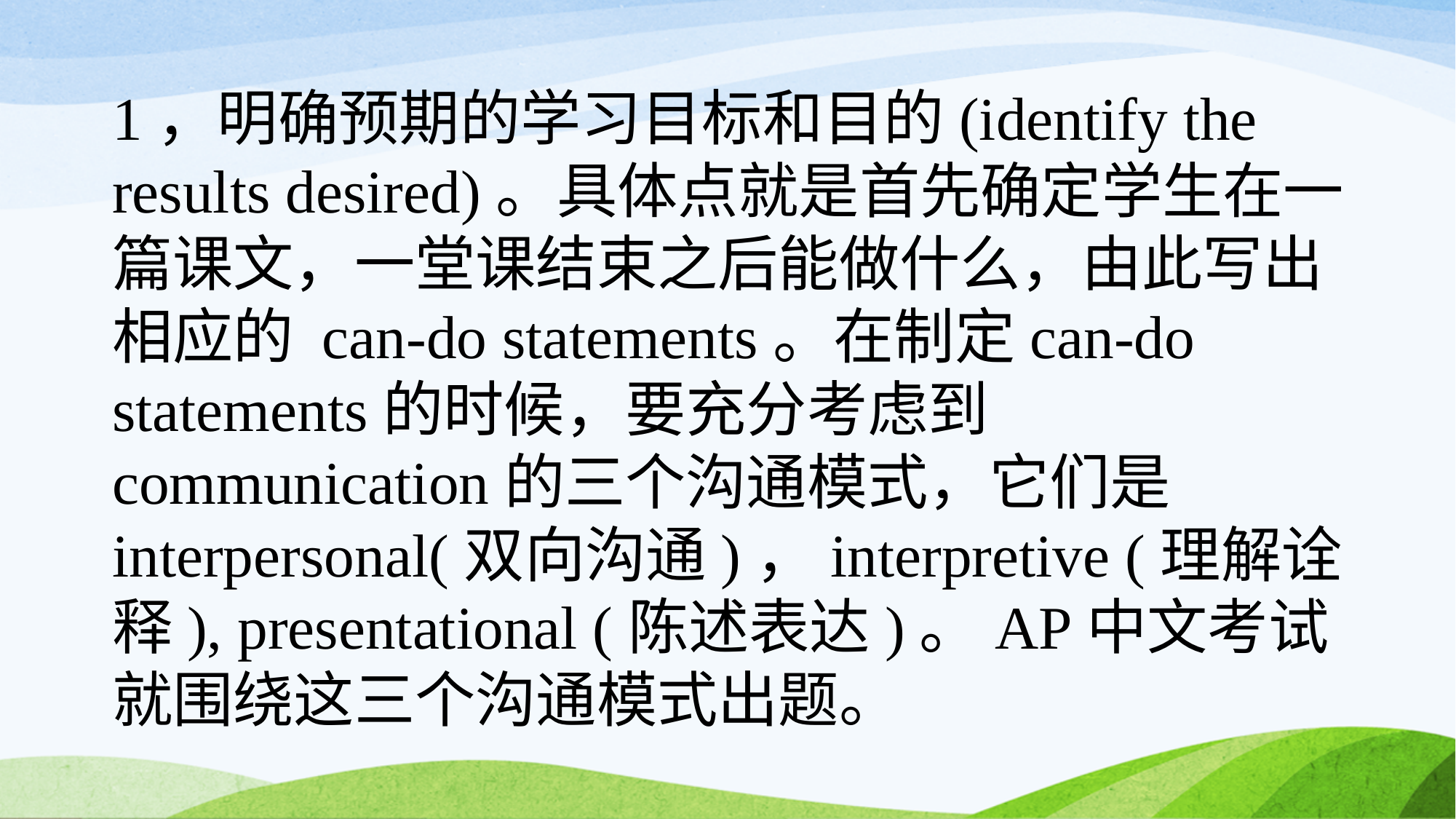

1，明确预期的学习目标和目的(identify the results desired)。具体点就是首先确定学生在一篇课文，一堂课结束之后能做什么，由此写出相应的 can-do statements。在制定can-do statements的时候，要充分考虑到communication的三个沟通模式，它们是interpersonal(双向沟通)，interpretive (理解诠释), presentational (陈述表达)。AP中文考试就围绕这三个沟通模式出题。